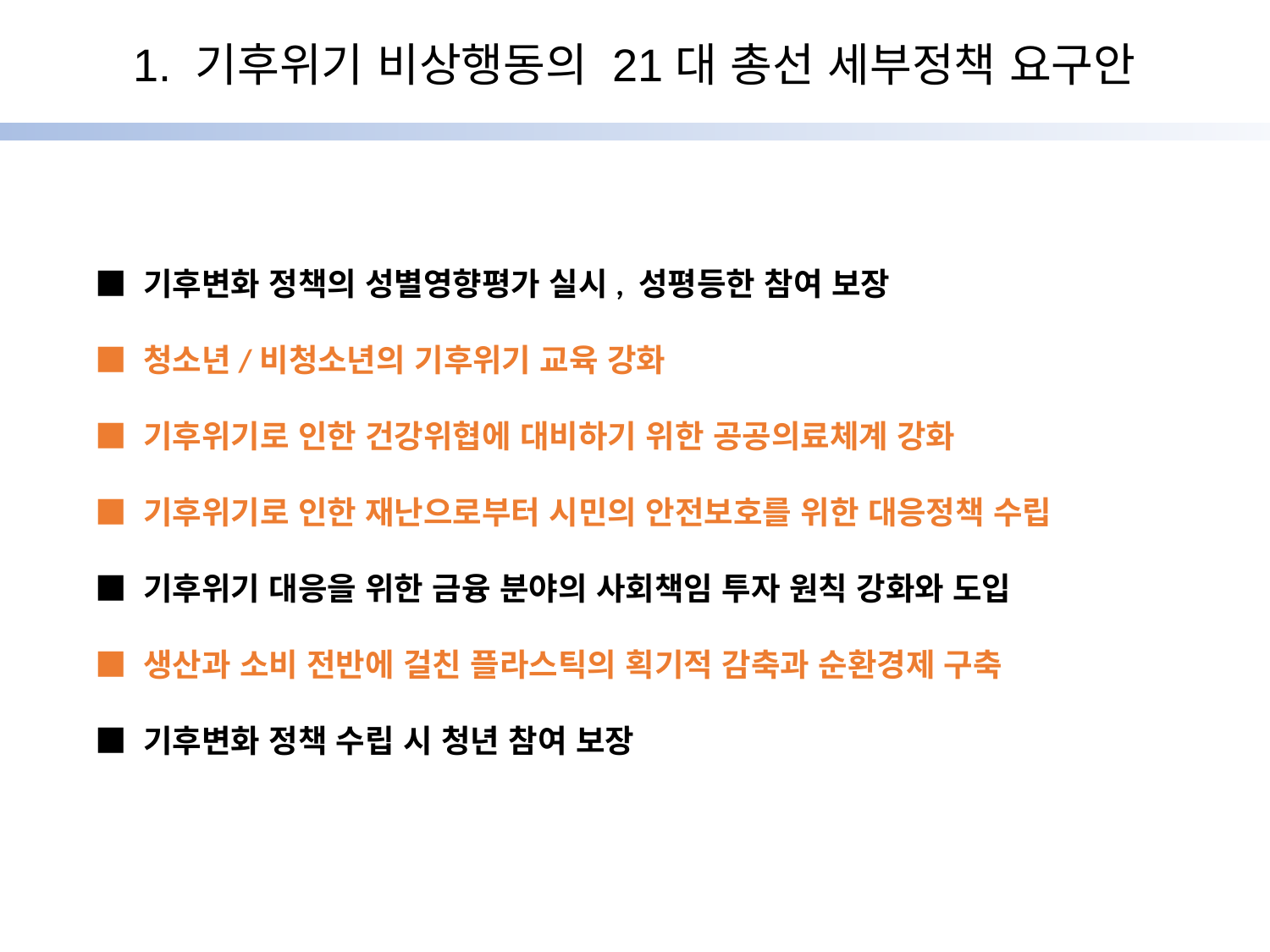

1. 기후위기 비상행동의 21대 총선 세부정책 요구안

■ 기후변화 정책의 성별영향평가 실시, 성평등한 참여 보장

■ 청소년/비청소년의 기후위기 교육 강화

■ 기후위기로 인한 건강위협에 대비하기 위한 공공의료체계 강화

■ 기후위기로 인한 재난으로부터 시민의 안전보호를 위한 대응정책 수립

■ 기후위기 대응을 위한 금융 분야의 사회책임 투자 원칙 강화와 도입

■ 생산과 소비 전반에 걸친 플라스틱의 획기적 감축과 순환경제 구축

■ 기후변화 정책 수립 시 청년 참여 보장